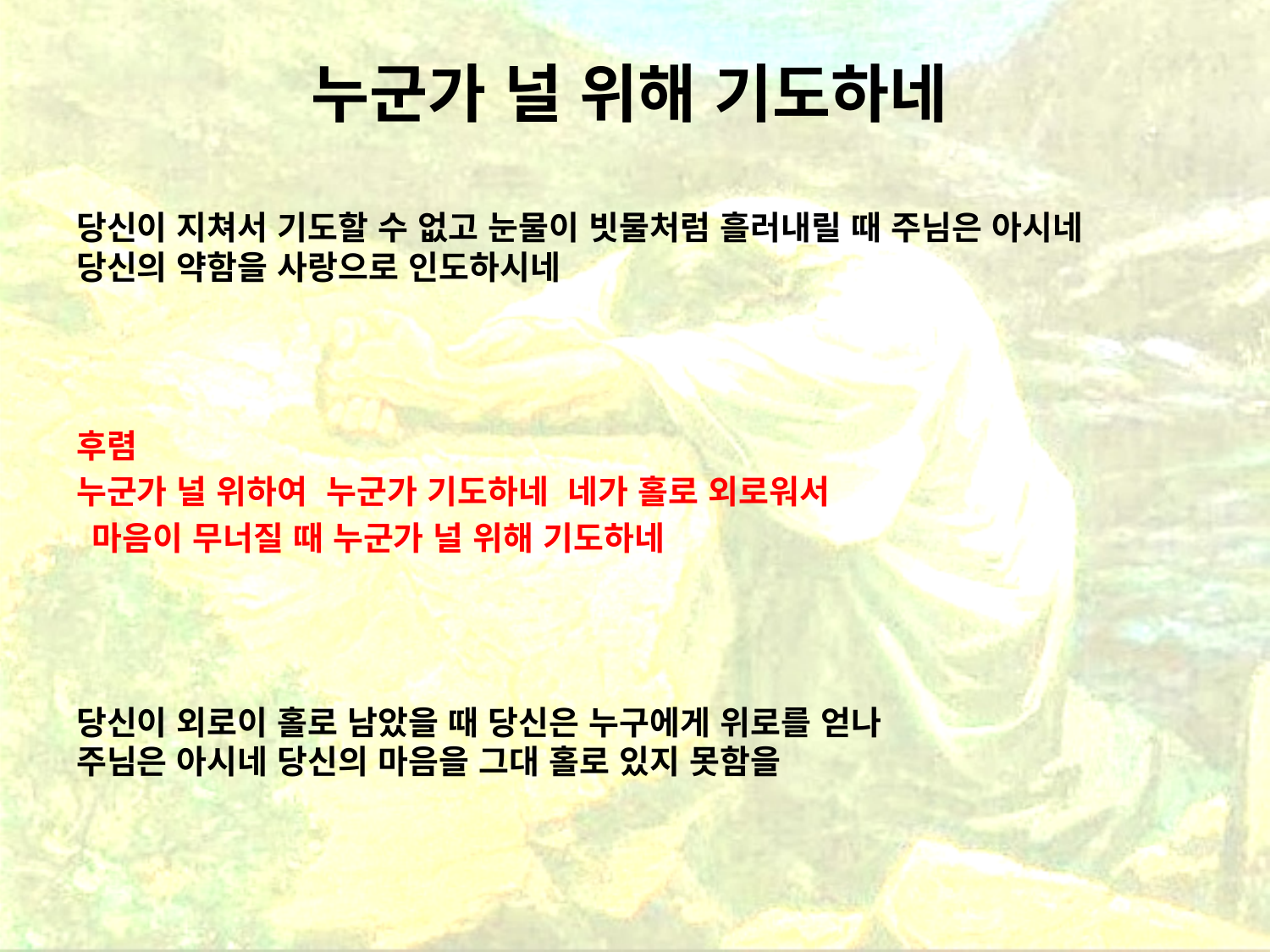

# 누군가 널 위해 기도하네
당신이 지쳐서 기도할 수 없고 눈물이 빗물처럼 흘러내릴 때 주님은 아시네 당신의 약함을 사랑으로 인도하시네

후렴
누군가 널 위하여  누군가 기도하네  네가 홀로 외로워서
 마음이 무너질 때 누군가 널 위해 기도하네

당신이 외로이 홀로 남았을 때 당신은 누구에게 위로를 얻나
주님은 아시네 당신의 마음을 그대 홀로 있지 못함을